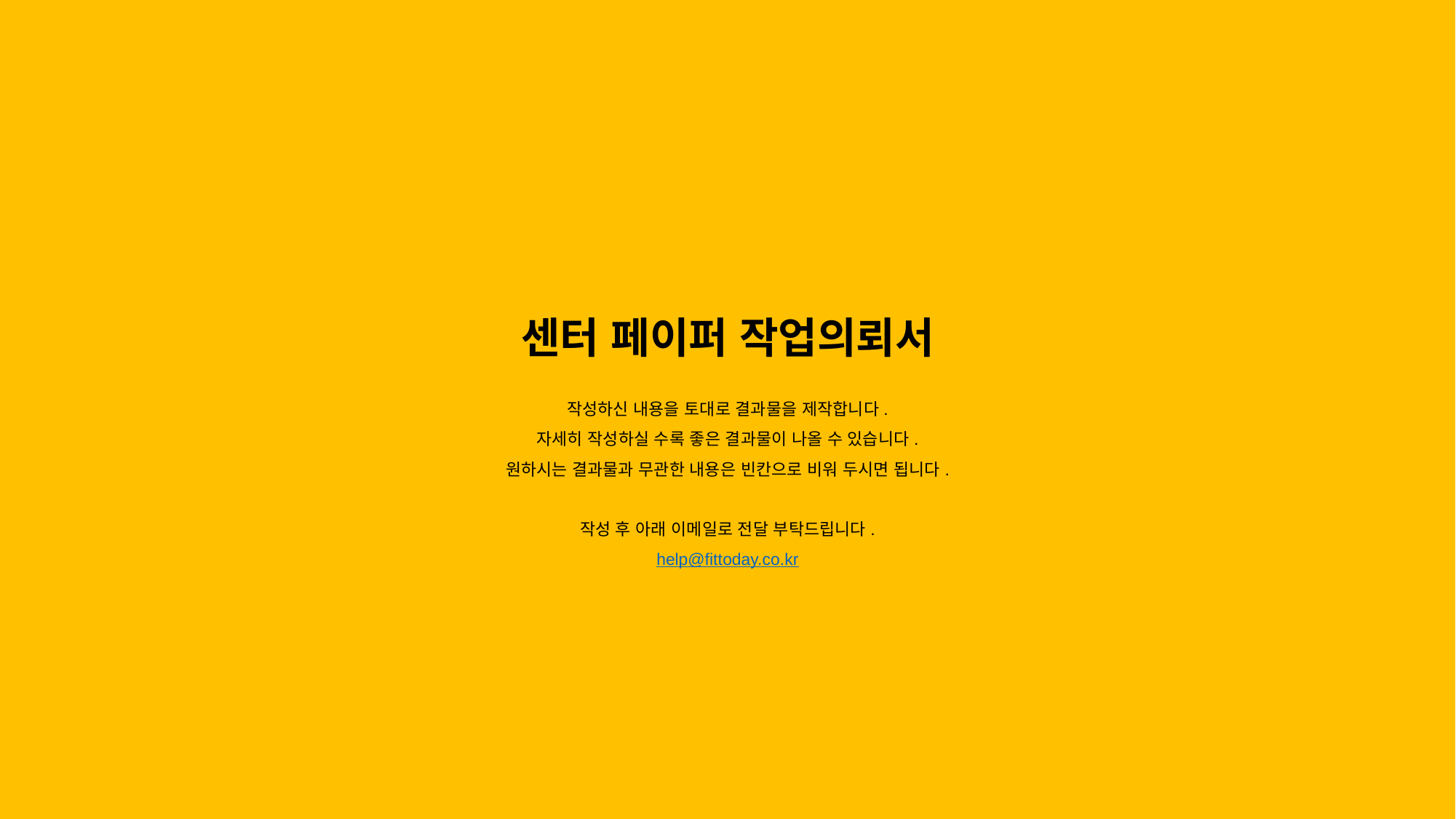

센터 페이퍼 작업의뢰서
작성하신 내용을 토대로 결과물을 제작합니다.
자세히 작성하실 수록 좋은 결과물이 나올 수 있습니다.
원하시는 결과물과 무관한 내용은 빈칸으로 비워 두시면 됩니다.

작성 후 아래 이메일로 전달 부탁드립니다.
help@fittoday.co.kr